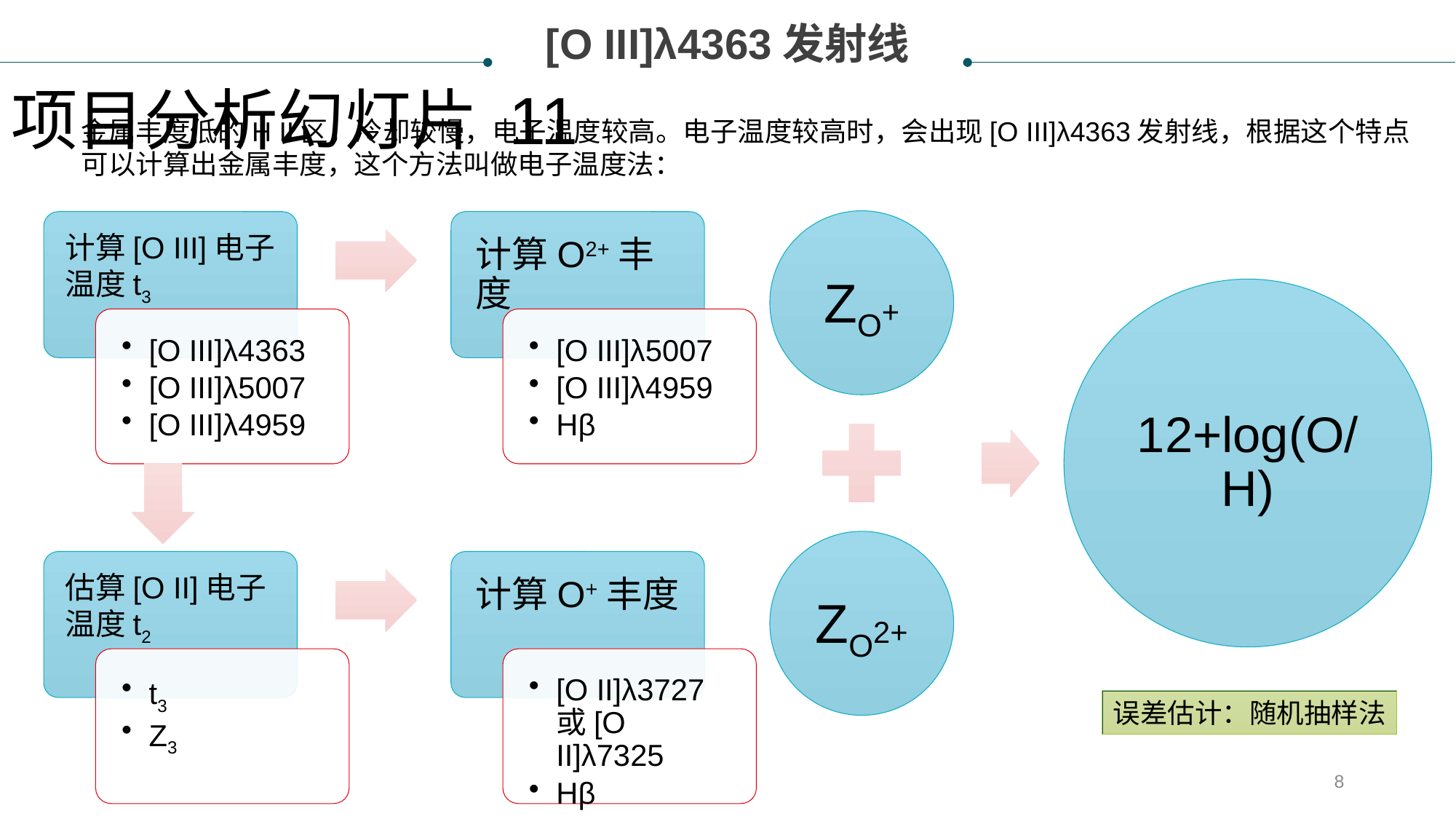

[O III]λ4363发射线
项目分析幻灯片 11
金属丰度低的H II区，冷却较慢，电子温度较高。电子温度较高时，会出现[O III]λ4363发射线，根据这个特点可以计算出金属丰度，这个方法叫做电子温度法：
ZO+

ZO2+

12+log(O/H)
计算[O III]电子温度t3
[O III]λ4363
[O III]λ5007
[O III]λ4959

计算O2+丰度
[O III]λ5007
[O III]λ4959
Hβ

估算[O II]电子温度t2
t3
Z3

计算O+丰度
[O II]λ3727或[O II]λ7325
Hβ
误差估计：随机抽样法
8